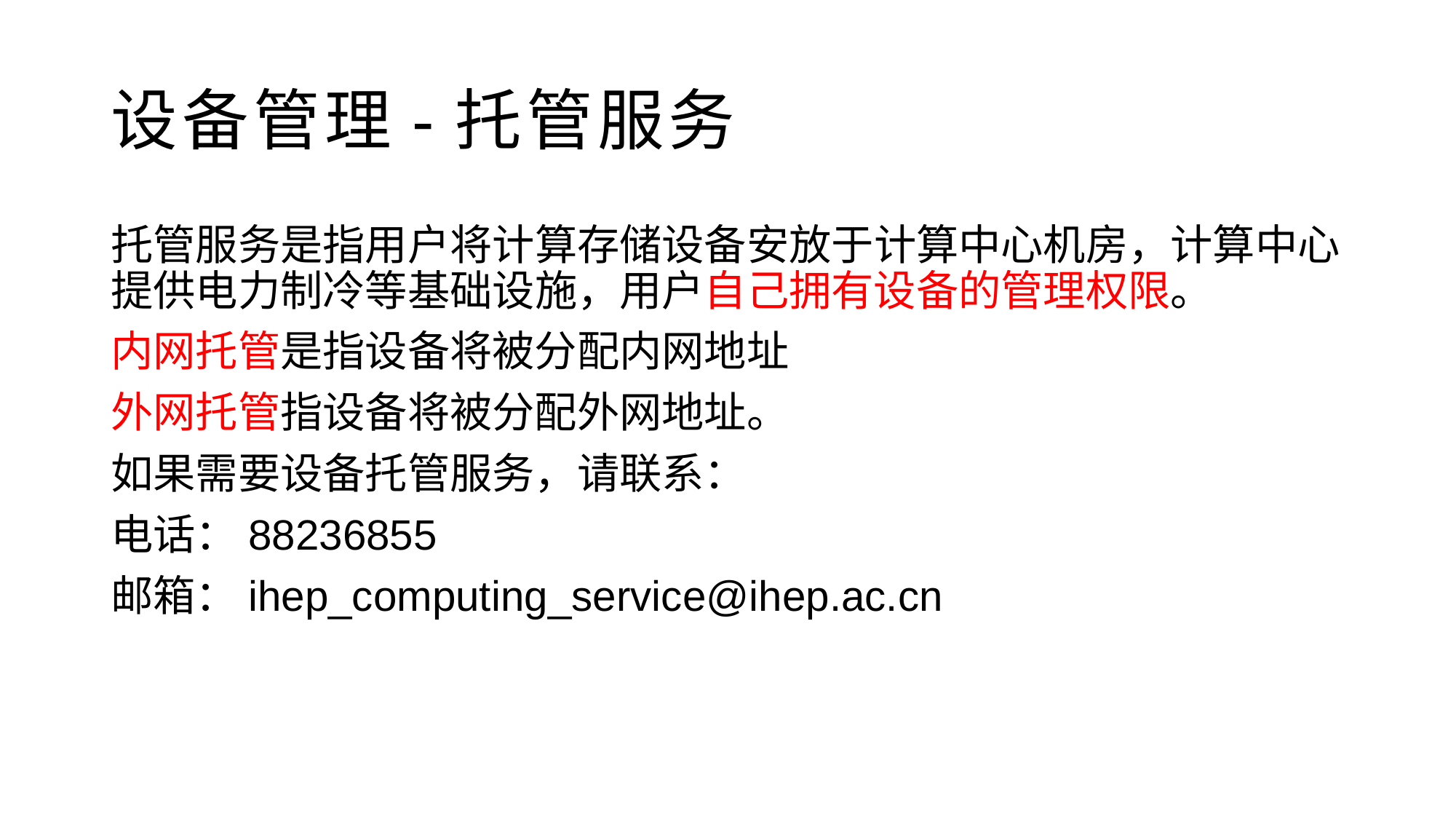

# 设备管理-托管服务
托管服务是指用户将计算存储设备安放于计算中心机房，计算中心提供电力制冷等基础设施，用户自己拥有设备的管理权限。
内网托管是指设备将被分配内网地址
外网托管指设备将被分配外网地址。
如果需要设备托管服务，请联系：
电话：88236855
邮箱：ihep_computing_service@ihep.ac.cn